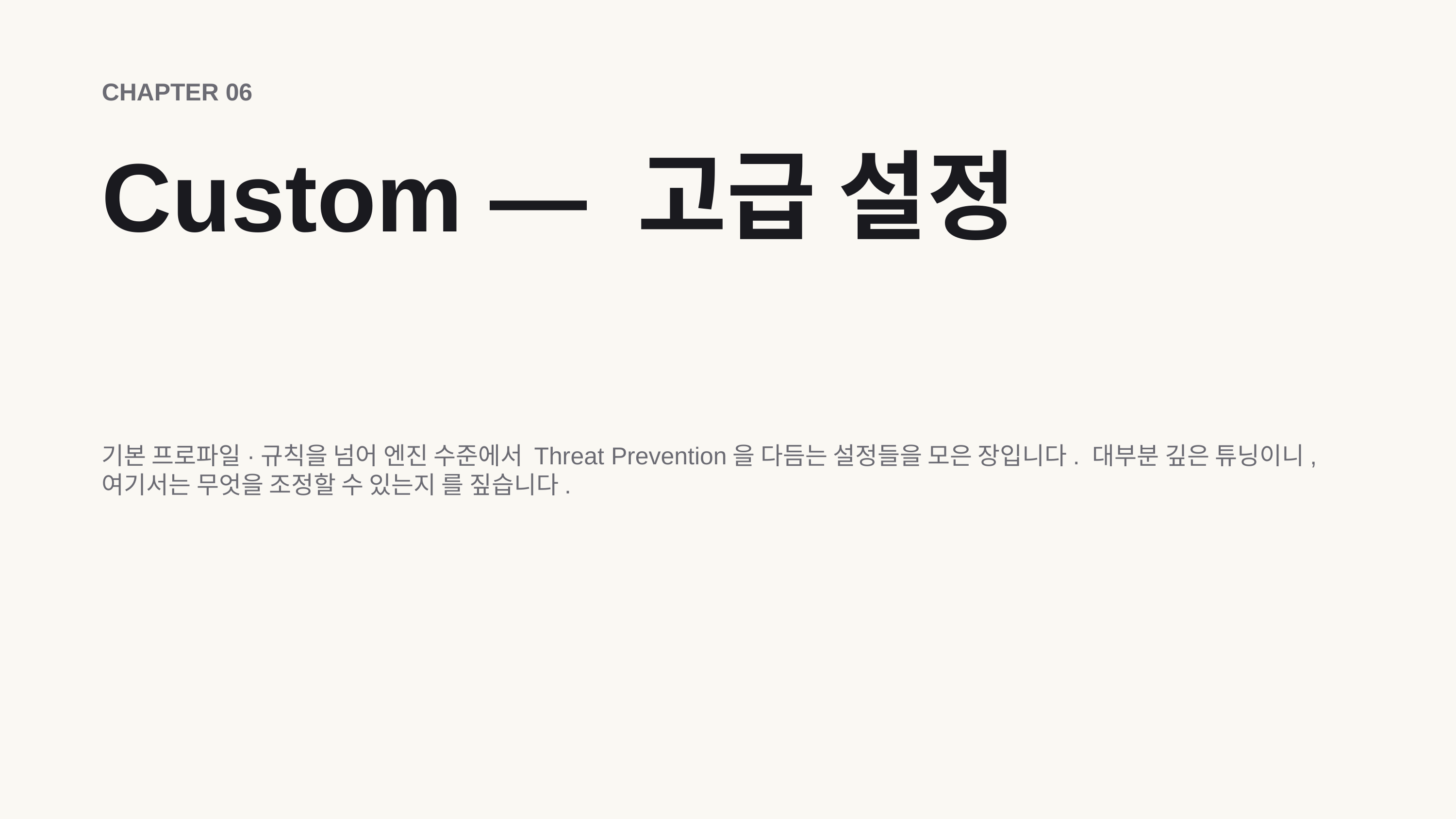

CHAPTER 06
Custom — 고급 설정
기본 프로파일·규칙을 넘어 엔진 수준에서 Threat Prevention을 다듬는 설정들을 모은 장입니다. 대부분 깊은 튜닝이니, 여기서는 무엇을 조정할 수 있는지 를 짚습니다.